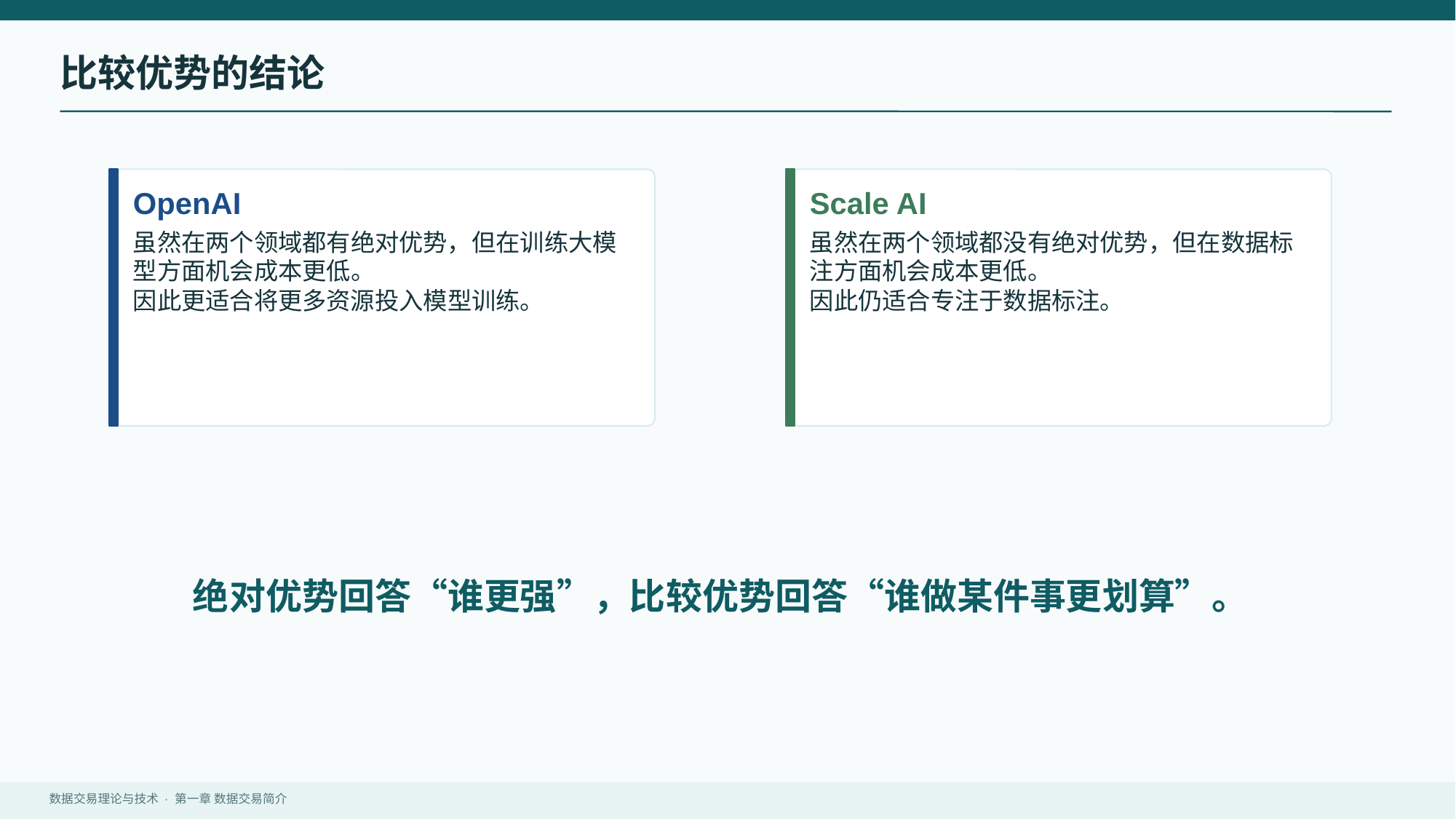

比较优势的结论

OpenAI
Scale AI
虽然在两个领域都有绝对优势，但在训练大模型方面机会成本更低。
因此更适合将更多资源投入模型训练。
虽然在两个领域都没有绝对优势，但在数据标注方面机会成本更低。
因此仍适合专注于数据标注。
绝对优势回答“谁更强”，比较优势回答“谁做某件事更划算”。
32